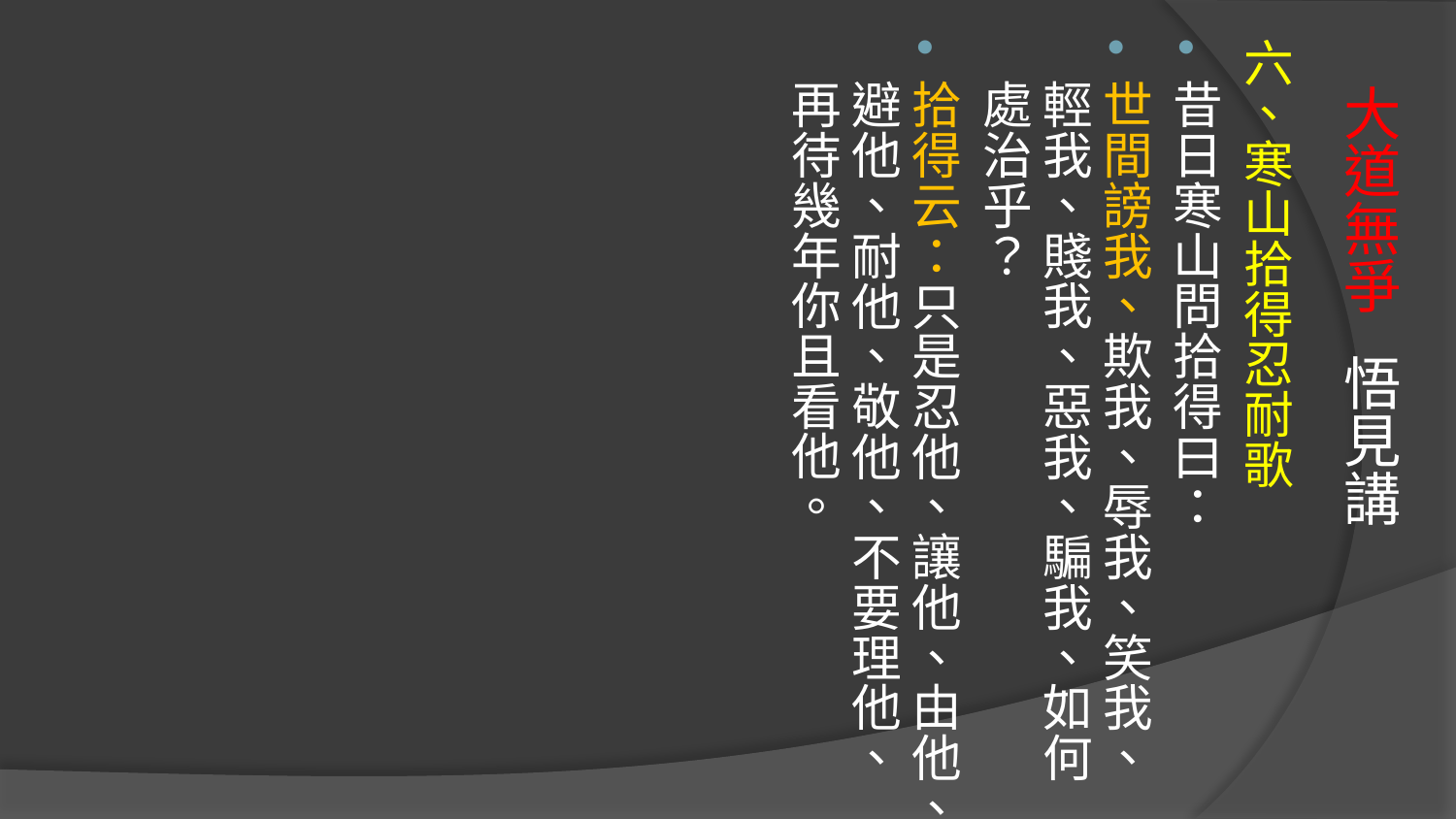

六、寒山拾得忍耐歌
昔日寒山問拾得曰：
世間謗我、欺我、辱我、笑我、輕我、賤我、惡我、騙我、如何處治乎？
拾得云：只是忍他、讓他、由他、避他、耐他、敬他、不要理他、再待幾年你且看他。

# 大道無爭   悟見講